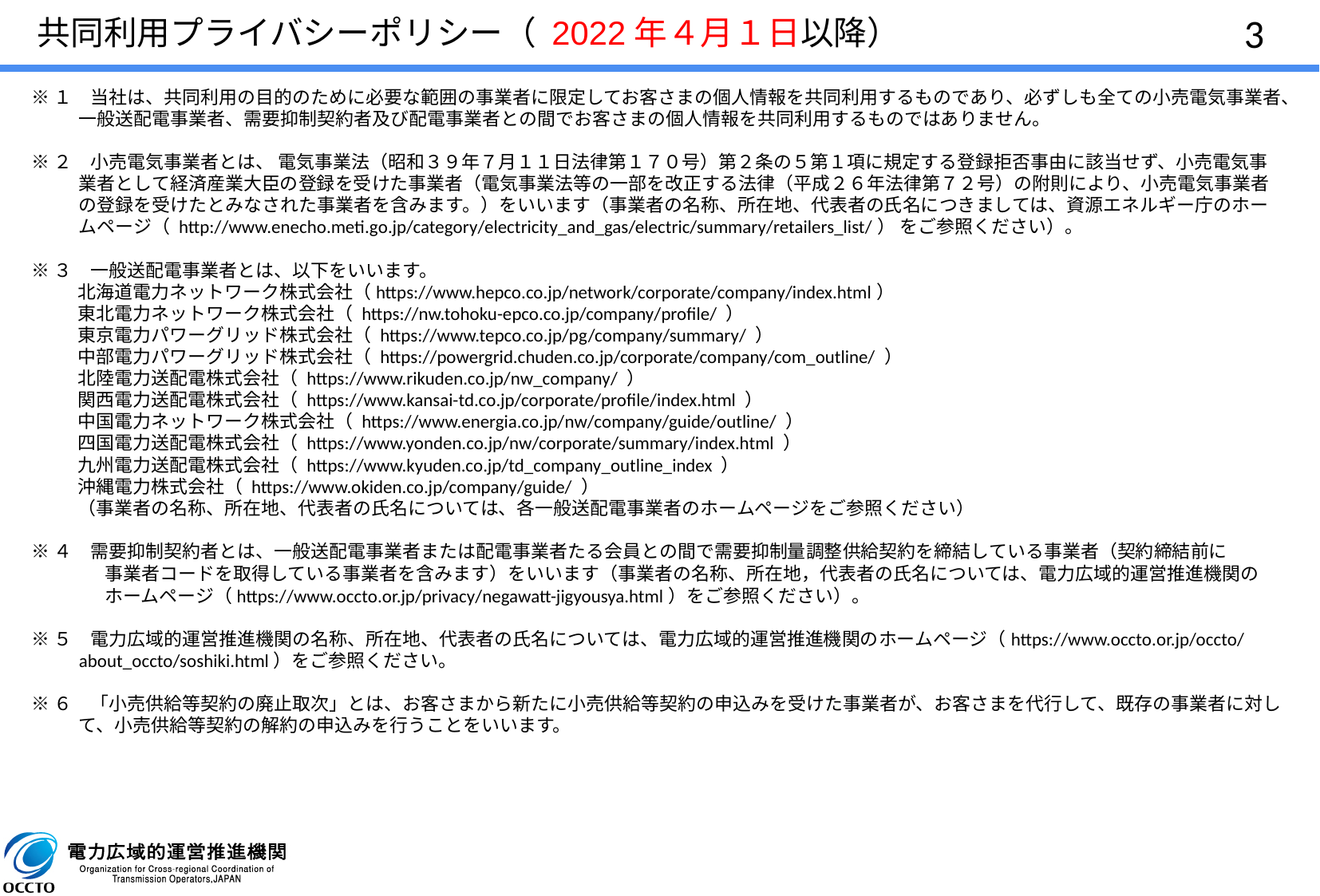

# 共同利用プライバシーポリシー（ 2022年４月１日以降）
※１　当社は、共同利用の目的のために必要な範囲の事業者に限定してお客さまの個人情報を共同利用するものであり、必ずしも全ての小売電気事業者、一般送配電事業者、需要抑制契約者及び配電事業者との間でお客さまの個人情報を共同利用するものではありません。

※２　小売電気事業者とは、 電気事業法（昭和３９年７月１１日法律第１７０号）第２条の５第１項に規定する登録拒否事由に該当せず、小売電気事業者として経済産業大臣の登録を受けた事業者（電気事業法等の一部を改正する法律（平成２６年法律第７２号）の附則により、小売電気事業者の登録を受けたとみなされた事業者を含みます。）をいいます（事業者の名称、所在地、代表者の氏名につきましては、資源エネルギー庁のホームページ（ http://www.enecho.meti.go.jp/category/electricity_and_gas/electric/summary/retailers_list/） をご参照ください）。

※３　一般送配電事業者とは、以下をいいます。
          北海道電力ネットワーク株式会社（https://www.hepco.co.jp/network/corporate/company/index.html）
          東北電力ネットワーク株式会社（ https://nw.tohoku-epco.co.jp/company/profile/ ）
          東京電力パワーグリッド株式会社（ https://www.tepco.co.jp/pg/company/summary/ ）
          中部電力パワーグリッド株式会社（ https://powergrid.chuden.co.jp/corporate/company/com_outline/ ）
          北陸電力送配電株式会社（ https://www.rikuden.co.jp/nw_company/ ）
          関西電力送配電株式会社（ https://www.kansai-td.co.jp/corporate/profile/index.html ）
          中国電力ネットワーク株式会社（ https://www.energia.co.jp/nw/company/guide/outline/ ）
          四国電力送配電株式会社（ https://www.yonden.co.jp/nw/corporate/summary/index.html ）
          九州電力送配電株式会社（ https://www.kyuden.co.jp/td_company_outline_index ）
          沖縄電力株式会社（ https://www.okiden.co.jp/company/guide/ ）
          （事業者の名称、所在地、代表者の氏名については、各一般送配電事業者のホームページをご参照ください）

※４　需要抑制契約者とは、一般送配電事業者または配電事業者たる会員との間で需要抑制量調整供給契約を締結している事業者（契約締結前に
　　　　事業者コードを取得している事業者を含みます）をいいます（事業者の名称、所在地，代表者の氏名については、電力広域的運営推進機関の
　　　　ホームページ（https://www.occto.or.jp/privacy/negawatt-jigyousya.html）をご参照ください）。

※５　電力広域的運営推進機関の名称、所在地、代表者の氏名については、電力広域的運営推進機関のホームページ（https://www.occto.or.jp/occto/about_occto/soshiki.html）をご参照ください。

※６　「小売供給等契約の廃止取次」とは、お客さまから新たに小売供給等契約の申込みを受けた事業者が、お客さまを代行して、既存の事業者に対して、小売供給等契約の解約の申込みを行うことをいいます。